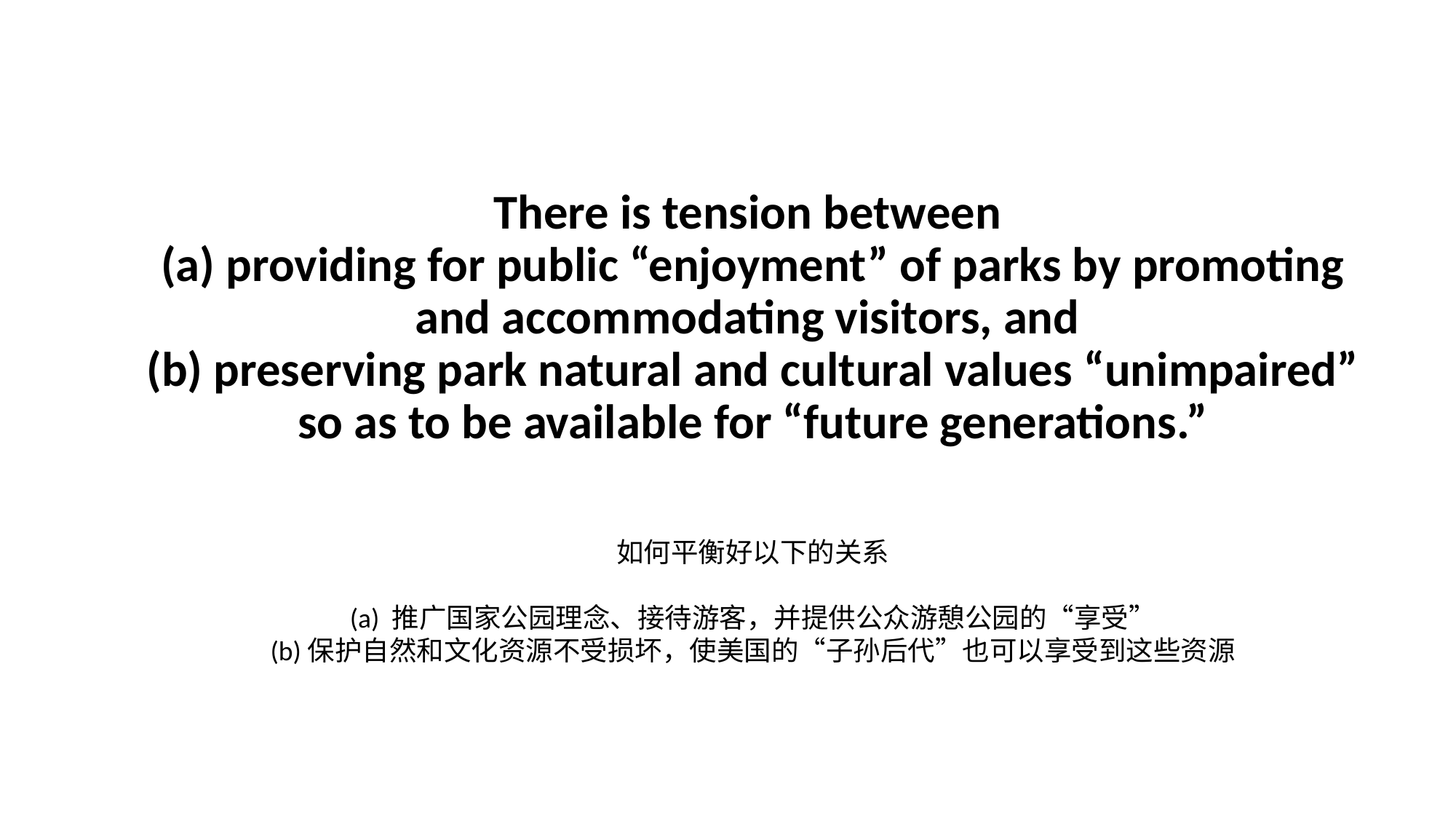

# There is tension between (a) providing for public “enjoyment” of parks by promoting and accommodating visitors, and (b) preserving park natural and cultural values “unimpaired” so as to be available for “future generations.”

如何平衡好以下的关系

(a) 推广国家公园理念、接待游客，并提供公众游憩公园的“享受”
(b)保护自然和文化资源不受损坏，使美国的“子孙后代”也可以享受到这些资源